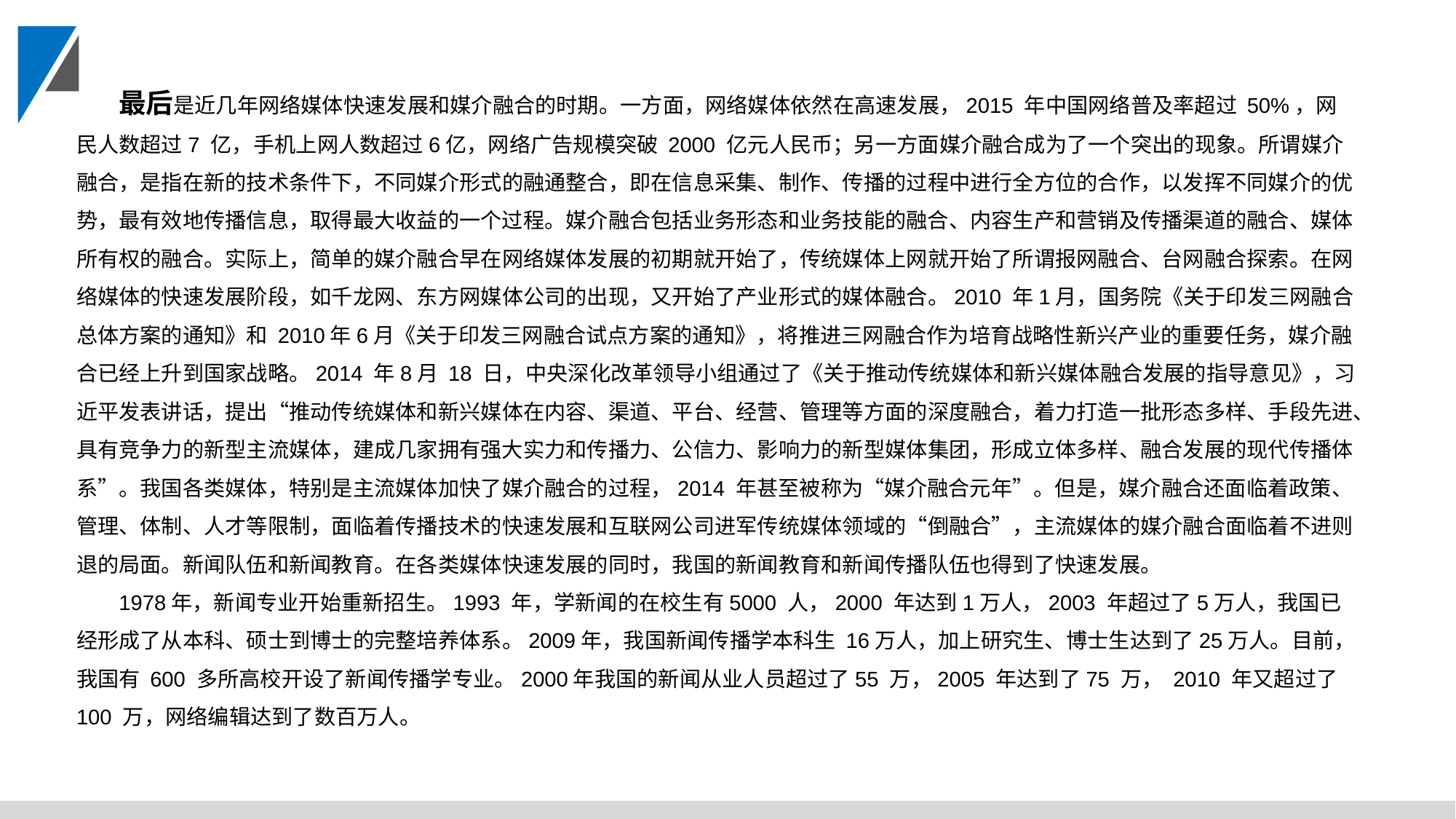

最后是近几年网络媒体快速发展和媒介融合的时期。一方面，网络媒体依然在高速发展，2015 年中国网络普及率超过 50%，网民人数超过7 亿，手机上网人数超过6亿，网络广告规模突破 2000 亿元人民币；另一方面媒介融合成为了一个突出的现象。所谓媒介融合，是指在新的技术条件下，不同媒介形式的融通整合，即在信息采集、制作、传播的过程中进行全方位的合作，以发挥不同媒介的优势，最有效地传播信息，取得最大收益的一个过程。媒介融合包括业务形态和业务技能的融合、内容生产和营销及传播渠道的融合、媒体所有权的融合。实际上，简单的媒介融合早在网络媒体发展的初期就开始了，传统媒体上网就开始了所谓报网融合、台网融合探索。在网络媒体的快速发展阶段，如千龙网、东方网媒体公司的出现，又开始了产业形式的媒体融合。2010 年1月，国务院《关于印发三网融合总体方案的通知》和 2010年6月《关于印发三网融合试点方案的通知》，将推进三网融合作为培育战略性新兴产业的重要任务，媒介融合已经上升到国家战略。2014 年8月 18 日，中央深化改革领导小组通过了《关于推动传统媒体和新兴媒体融合发展的指导意见》，习近平发表讲话，提出“推动传统媒体和新兴媒体在内容、渠道、平台、经营、管理等方面的深度融合，着力打造一批形态多样、手段先进、具有竞争力的新型主流媒体，建成几家拥有强大实力和传播力、公信力、影响力的新型媒体集团，形成立体多样、融合发展的现代传播体系”。我国各类媒体，特别是主流媒体加快了媒介融合的过程，2014 年甚至被称为“媒介融合元年”。但是，媒介融合还面临着政策、管理、体制、人才等限制，面临着传播技术的快速发展和互联网公司进军传统媒体领域的“倒融合”，主流媒体的媒介融合面临着不进则退的局面。新闻队伍和新闻教育。在各类媒体快速发展的同时，我国的新闻教育和新闻传播队伍也得到了快速发展。
1978年，新闻专业开始重新招生。1993 年，学新闻的在校生有5000 人，2000 年达到1万人，2003 年超过了5万人，我国已经形成了从本科、硕士到博士的完整培养体系。2009年，我国新闻传播学本科生 16万人，加上研究生、博士生达到了25万人。目前，我国有 600 多所高校开设了新闻传播学专业。2000年我国的新闻从业人员超过了55 万，2005 年达到了75 万， 2010 年又超过了100 万，网络编辑达到了数百万人。